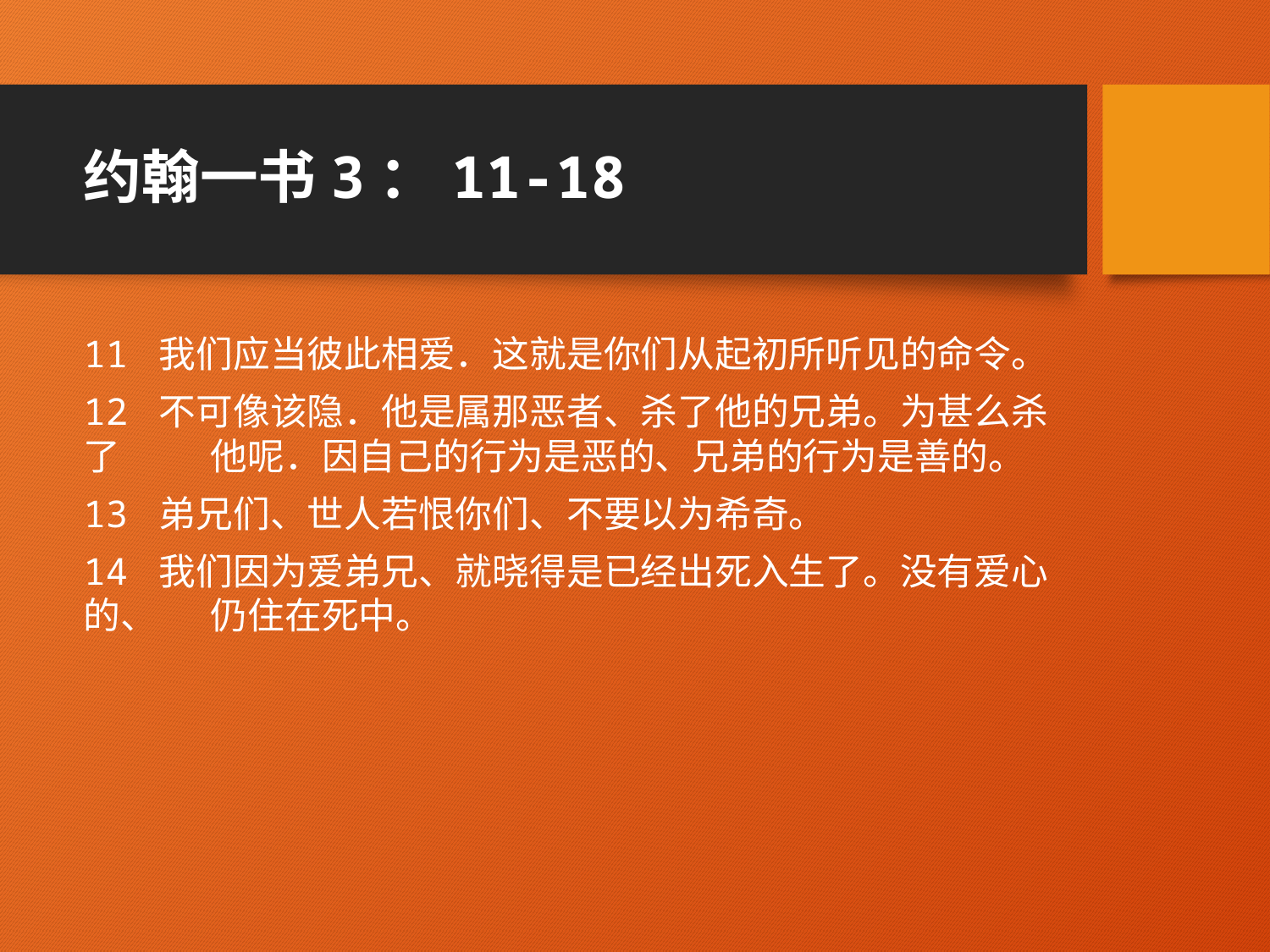

# 约翰一书3：11-18
11 我们应当彼此相爱．这就是你们从起初所听见的命令。
12 不可像该隐．他是属那恶者、杀了他的兄弟。为甚么杀了	他呢．因自己的行为是恶的、兄弟的行为是善的。
13 弟兄们、世人若恨你们、不要以为希奇。
14 我们因为爱弟兄、就晓得是已经出死入生了。没有爱心的、	仍住在死中。